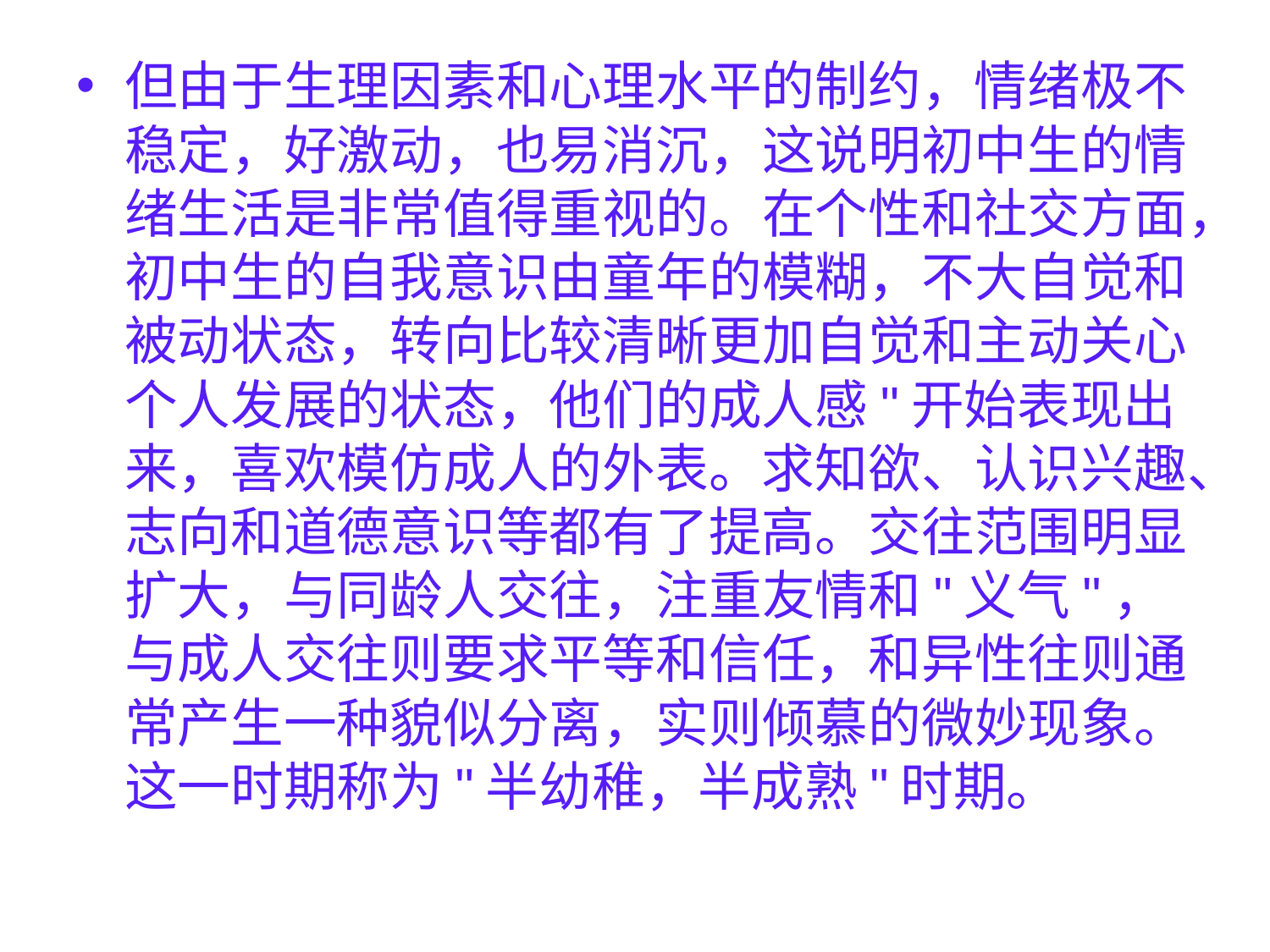

#
但由于生理因素和心理水平的制约，情绪极不稳定，好激动，也易消沉，这说明初中生的情绪生活是非常值得重视的。在个性和社交方面，初中生的自我意识由童年的模糊，不大自觉和被动状态，转向比较清晰更加自觉和主动关心个人发展的状态，他们的成人感"开始表现出来，喜欢模仿成人的外表。求知欲、认识兴趣、志向和道德意识等都有了提高。交往范围明显扩大，与同龄人交往，注重友情和"义气"，与成人交往则要求平等和信任，和异性往则通常产生一种貌似分离，实则倾慕的微妙现象。这一时期称为"半幼稚，半成熟"时期。